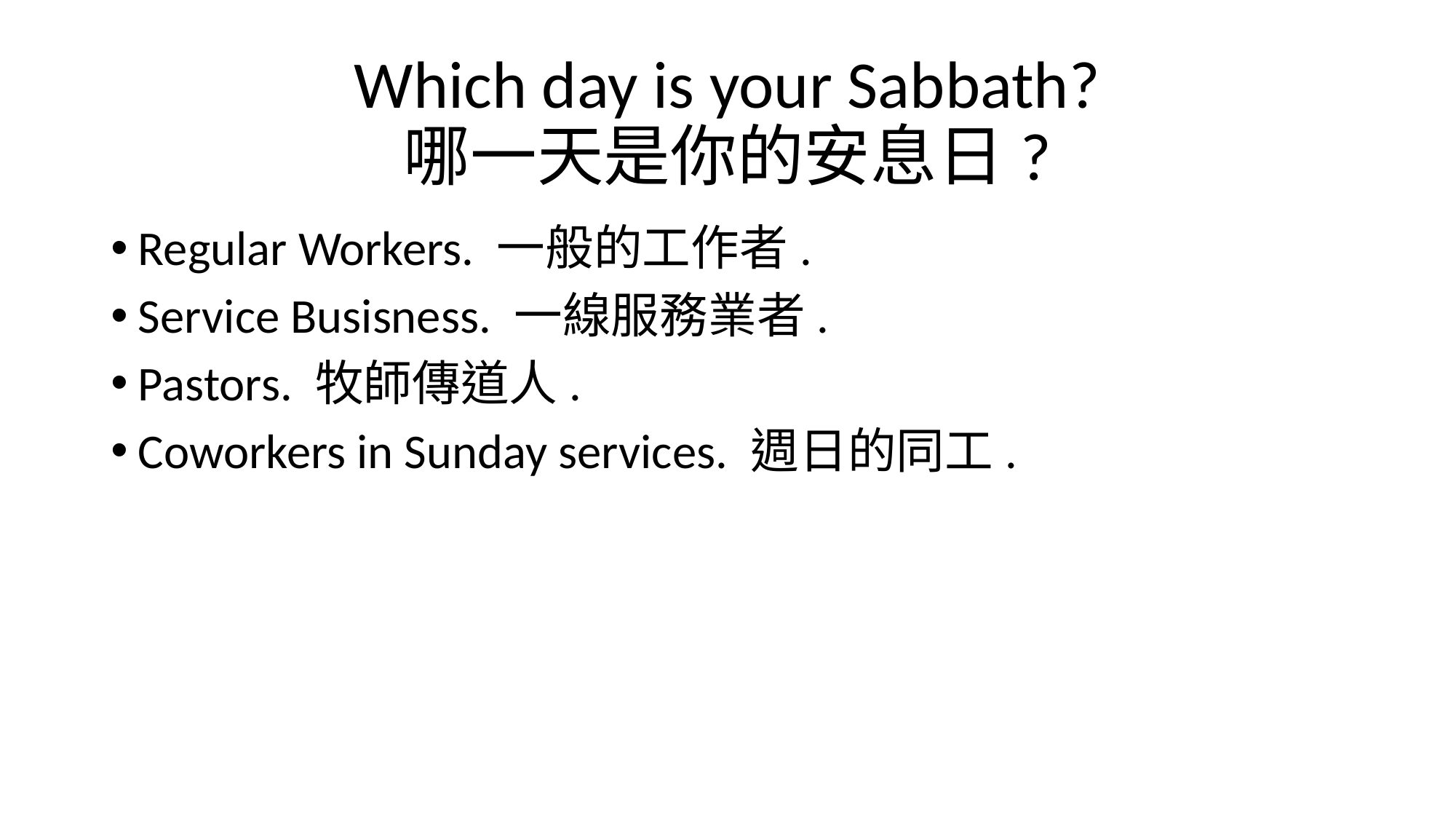

# Which day is your Sabbath? 哪一天是你的安息日?
Regular Workers. 一般的工作者.
Service Busisness. 一線服務業者.
Pastors. 牧師傳道人.
Coworkers in Sunday services. 週日的同工.